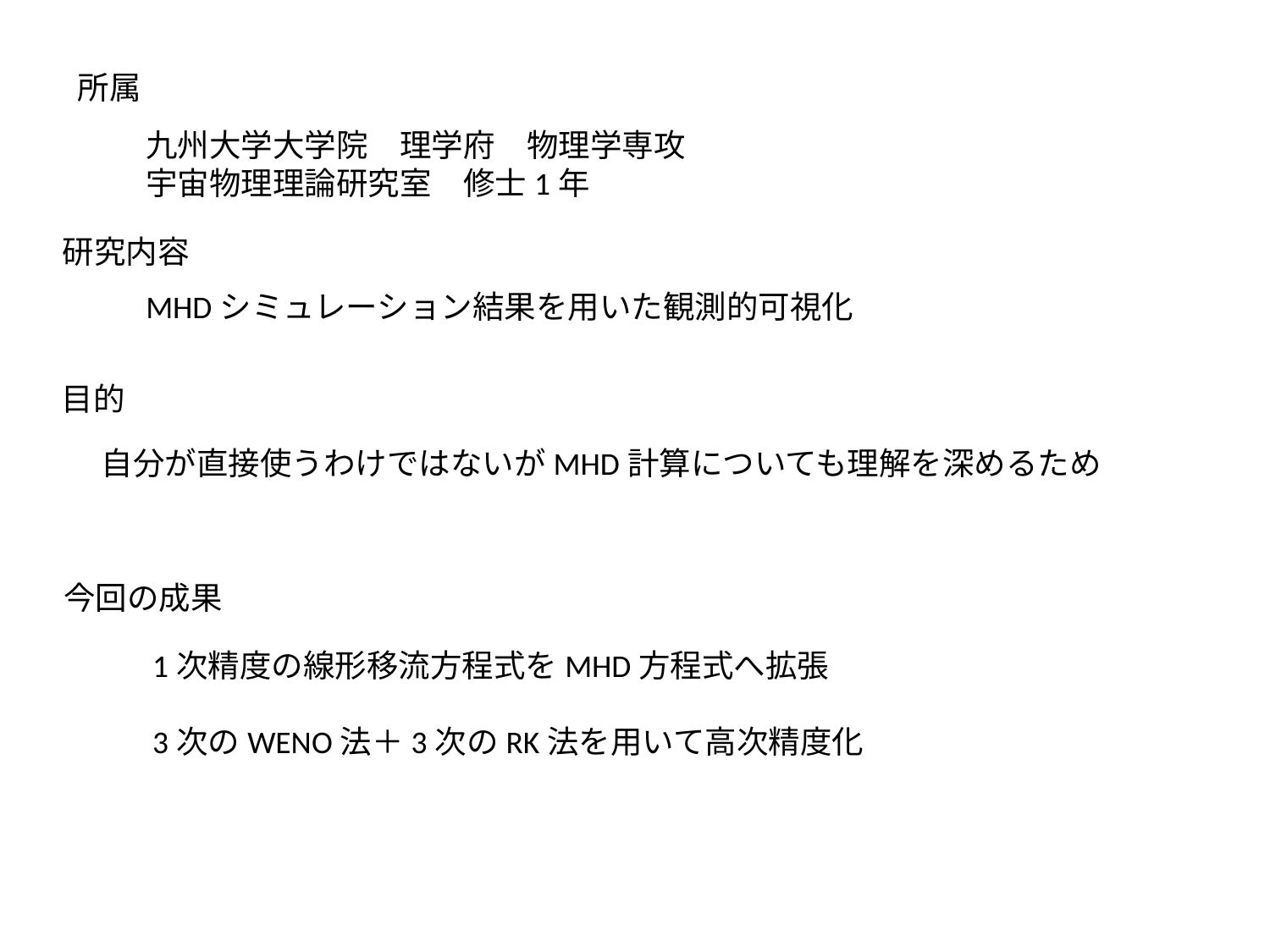

所属
九州大学大学院　理学府　物理学専攻
宇宙物理理論研究室　修士1年
研究内容
MHDシミュレーション結果を用いた観測的可視化
目的
自分が直接使うわけではないがMHD計算についても理解を深めるため
今回の成果
1次精度の線形移流方程式をMHD方程式へ拡張

3次のWENO法＋3次のRK法を用いて高次精度化